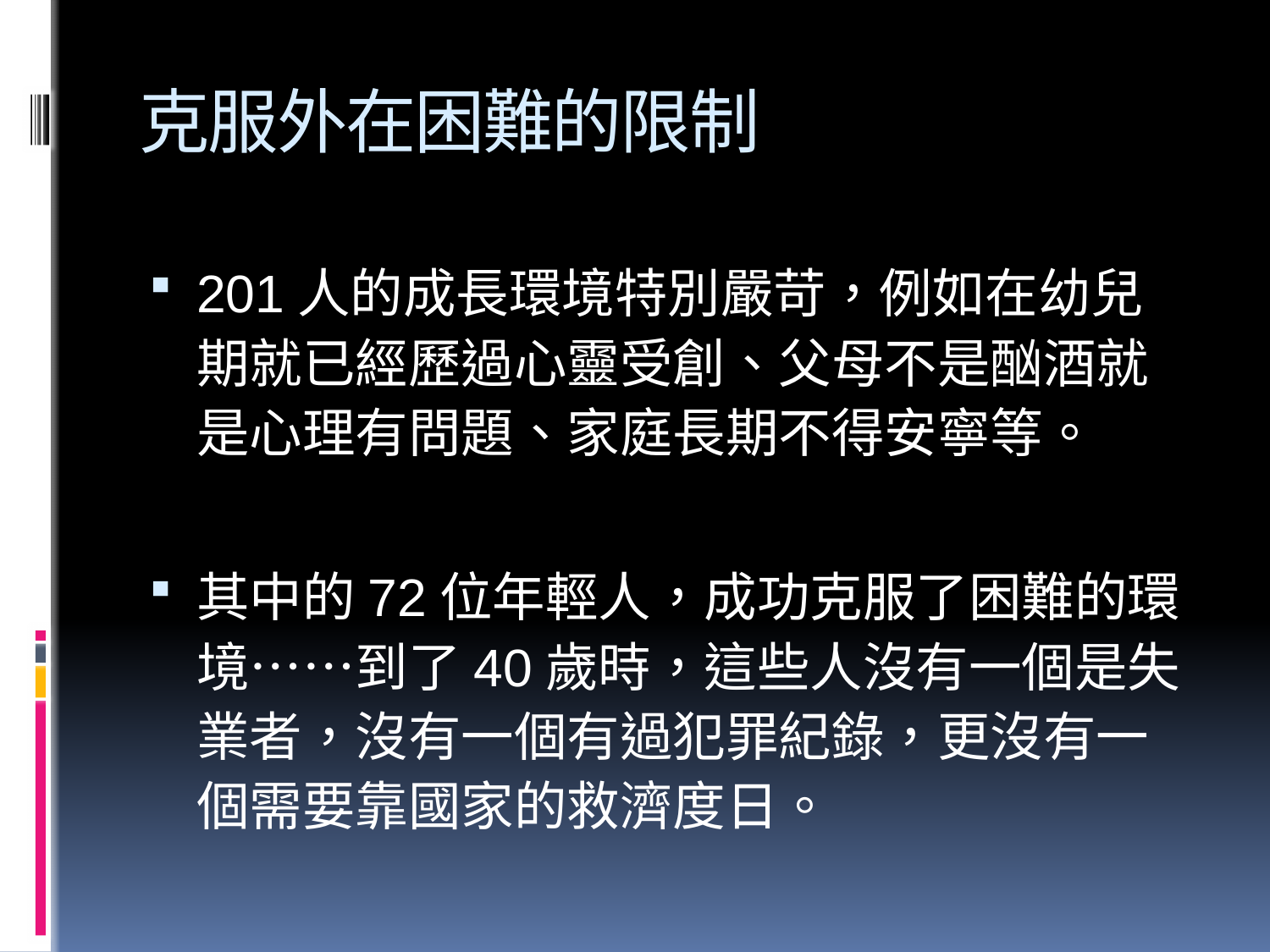

# 克服外在困難的限制
201人的成長環境特別嚴苛，例如在幼兒期就已經歷過心靈受創、父母不是酗酒就是心理有問題、家庭長期不得安寧等。

其中的72位年輕人，成功克服了困難的環境……到了40歲時，這些人沒有一個是失業者，沒有一個有過犯罪紀錄，更沒有一個需要靠國家的救濟度日。